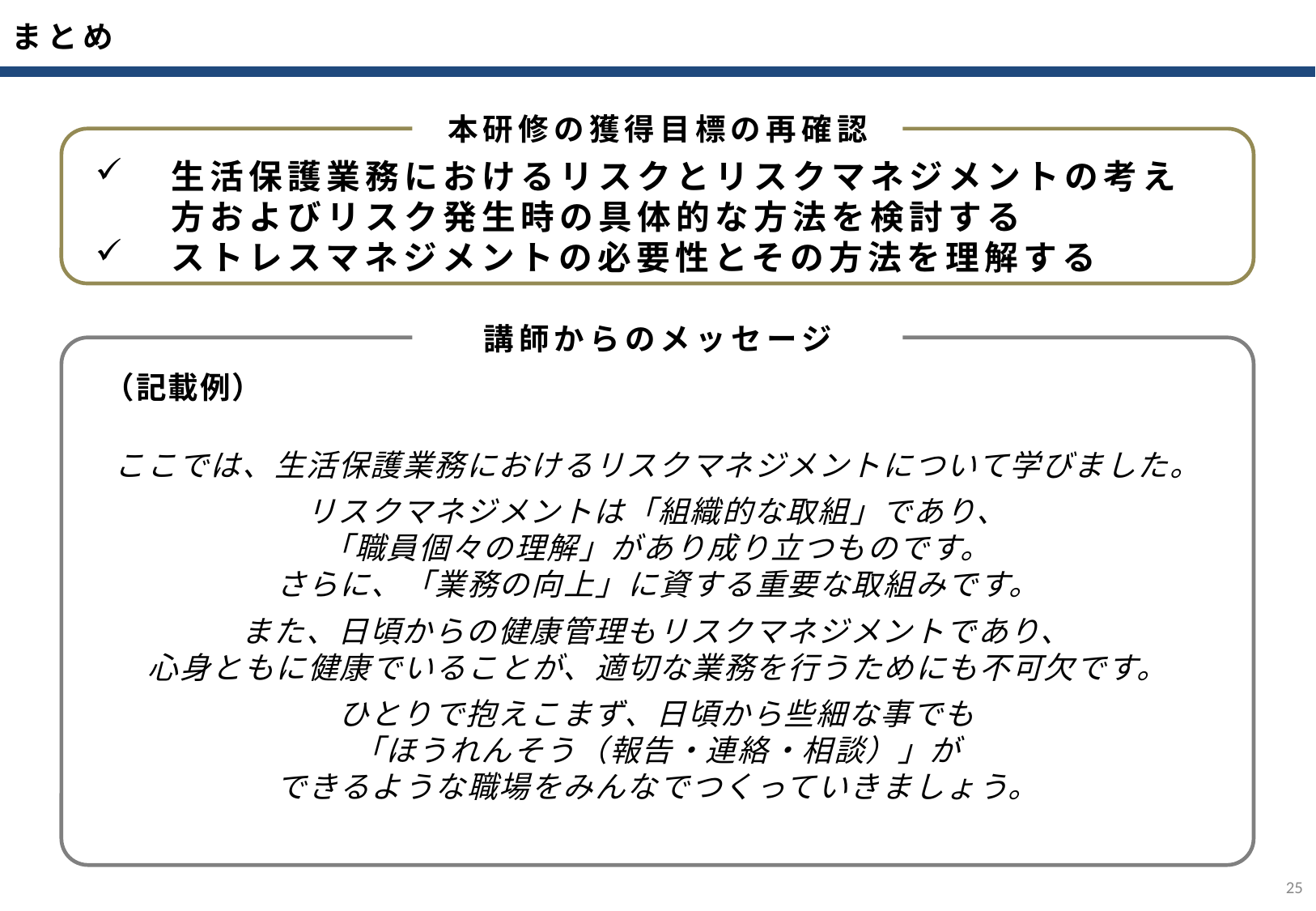

まとめ
本研修の獲得目標の再確認

生活保護業務におけるリスクとリスクマネジメントの考え方およびリスク発生時の具体的な方法を検討する
ストレスマネジメントの必要性とその方法を理解する
講師からのメッセージ

ここでは、生活保護業務におけるリスクマネジメントについて学びました。
リスクマネジメントは「組織的な取組」であり、
「職員個々の理解」があり成り立つものです。
さらに、「業務の向上」に資する重要な取組みです。
また、日頃からの健康管理もリスクマネジメントであり、
心身ともに健康でいることが、適切な業務を行うためにも不可欠です。
ひとりで抱えこまず、日頃から些細な事でも
「ほうれんそう（報告・連絡・相談）」が
できるような職場をみんなでつくっていきましょう。
（記載例）
25